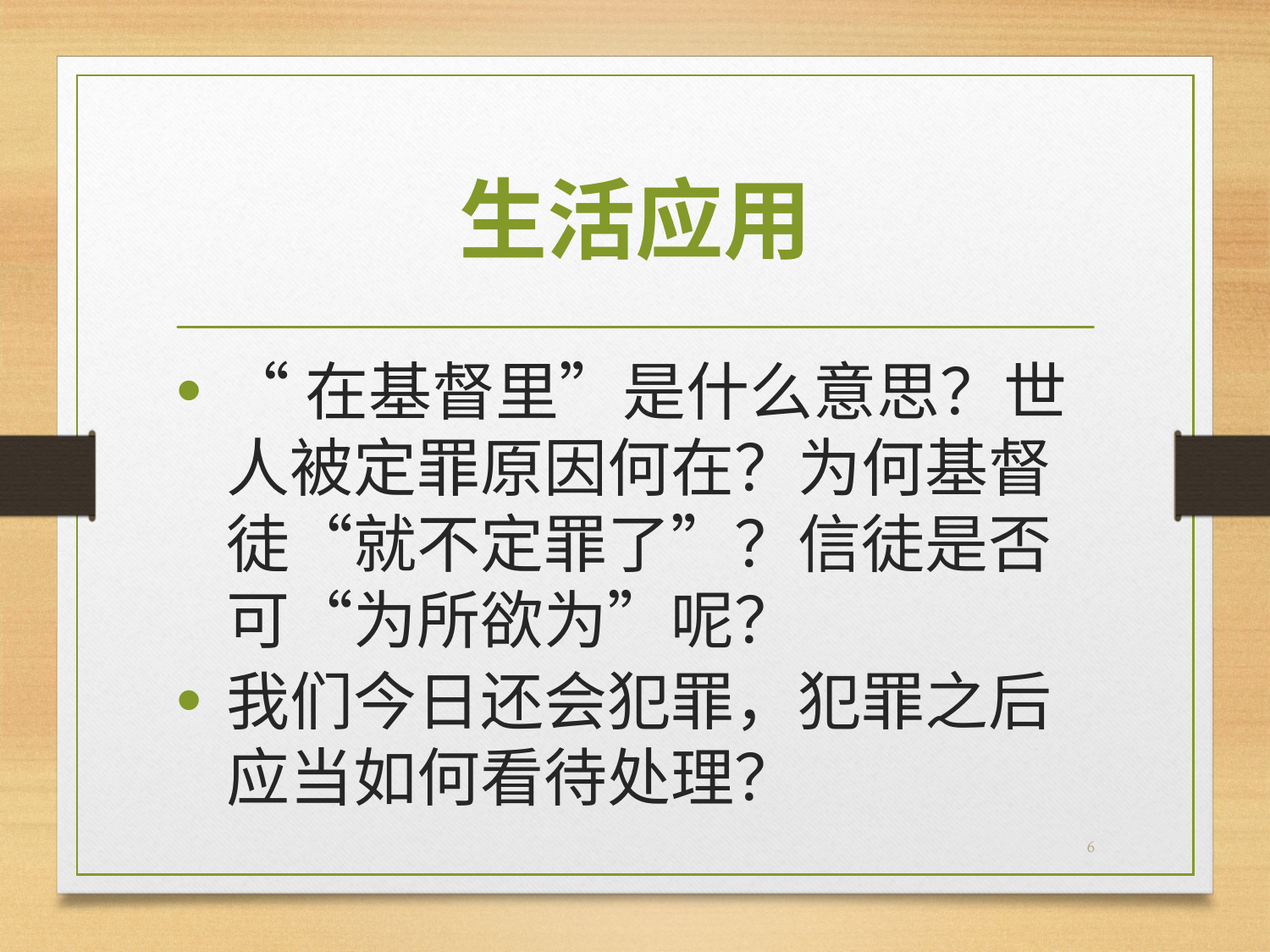

# 生活应用
“在基督里”是什么意思？世人被定罪原因何在？为何基督徒“就不定罪了”？信徒是否可“为所欲为”呢？
我们今日还会犯罪，犯罪之后应当如何看待处理？
6